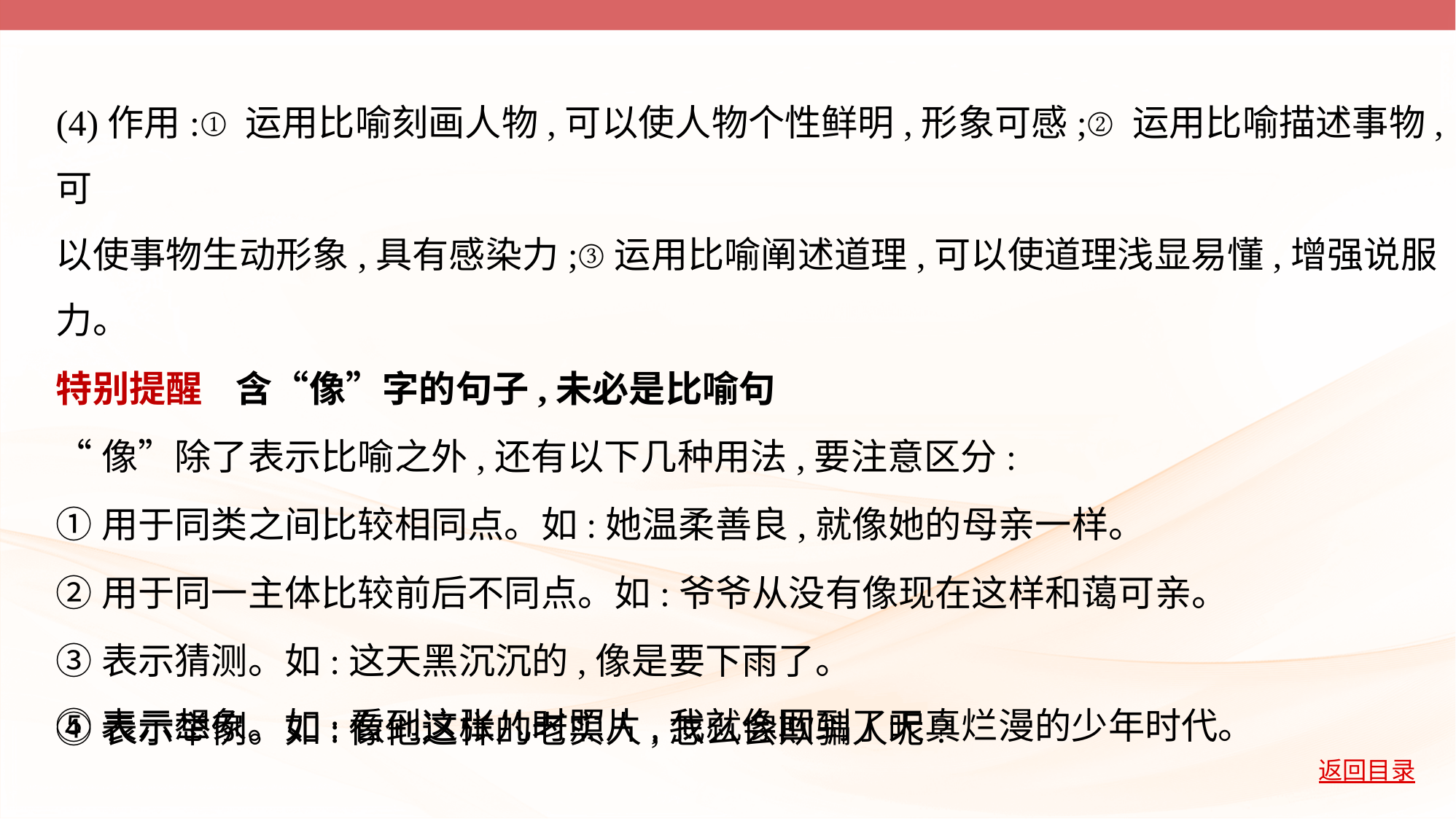

(4)作用:①运用比喻刻画人物,可以使人物个性鲜明,形象可感;②运用比喻描述事物,可
以使事物生动形象,具有感染力;③运用比喻阐述道理,可以使道理浅显易懂,增强说服
力。
特别提醒    含“像”字的句子,未必是比喻句
“像”除了表示比喻之外,还有以下几种用法,要注意区分:
①用于同类之间比较相同点。如:她温柔善良,就像她的母亲一样。
②用于同一主体比较前后不同点。如:爷爷从没有像现在这样和蔼可亲。
③表示猜测。如:这天黑沉沉的,像是要下雨了。
④表示举例。如:像他这样的老实人,怎么会欺骗人呢?
⑤表示想象。如:看到这张儿时照片,我就像回到了天真烂漫的少年时代。